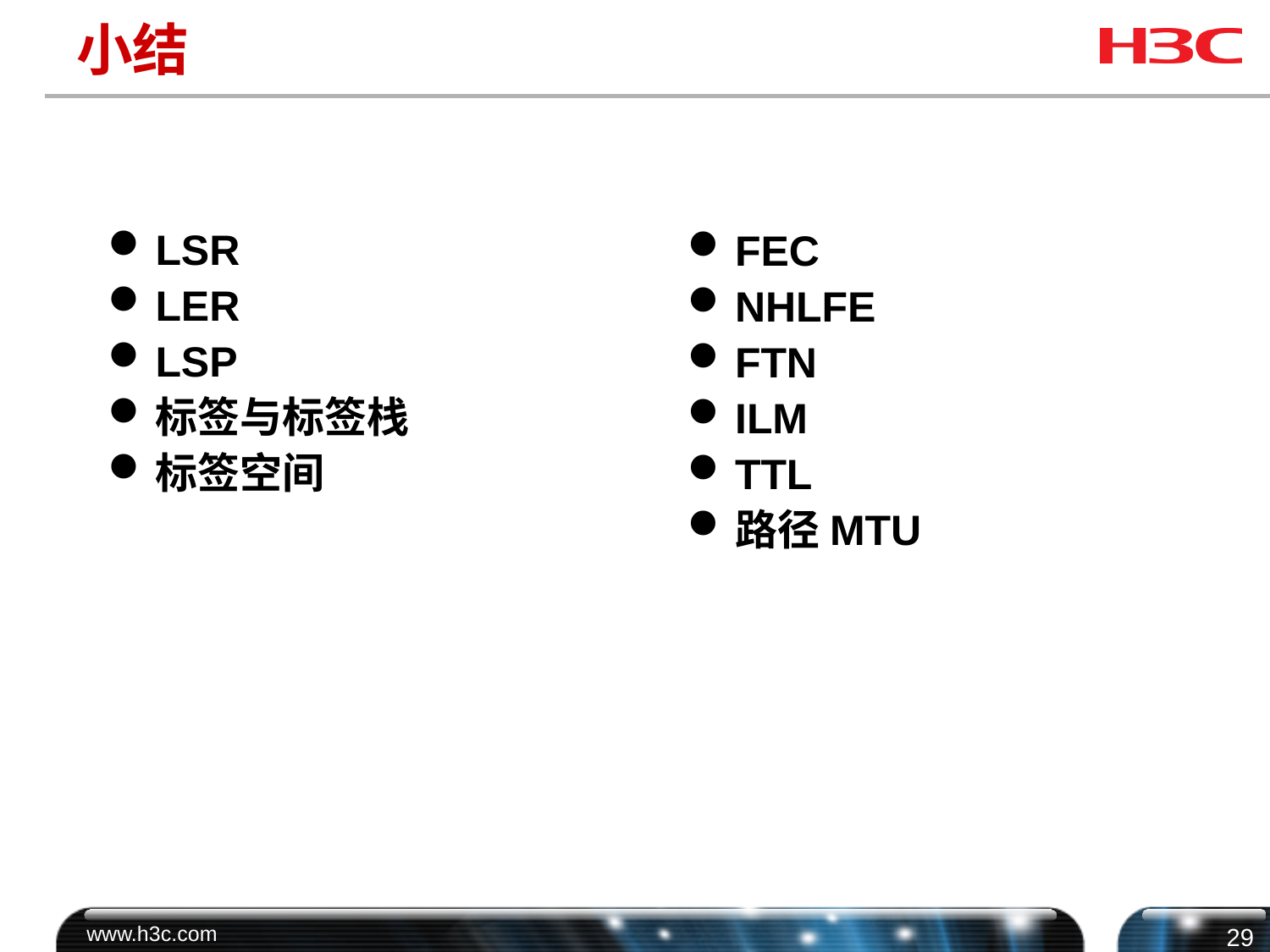

# 小结
LSR
LER
LSP
标签与标签栈
标签空间

FEC
NHLFE
FTN
ILM
TTL
路径MTU